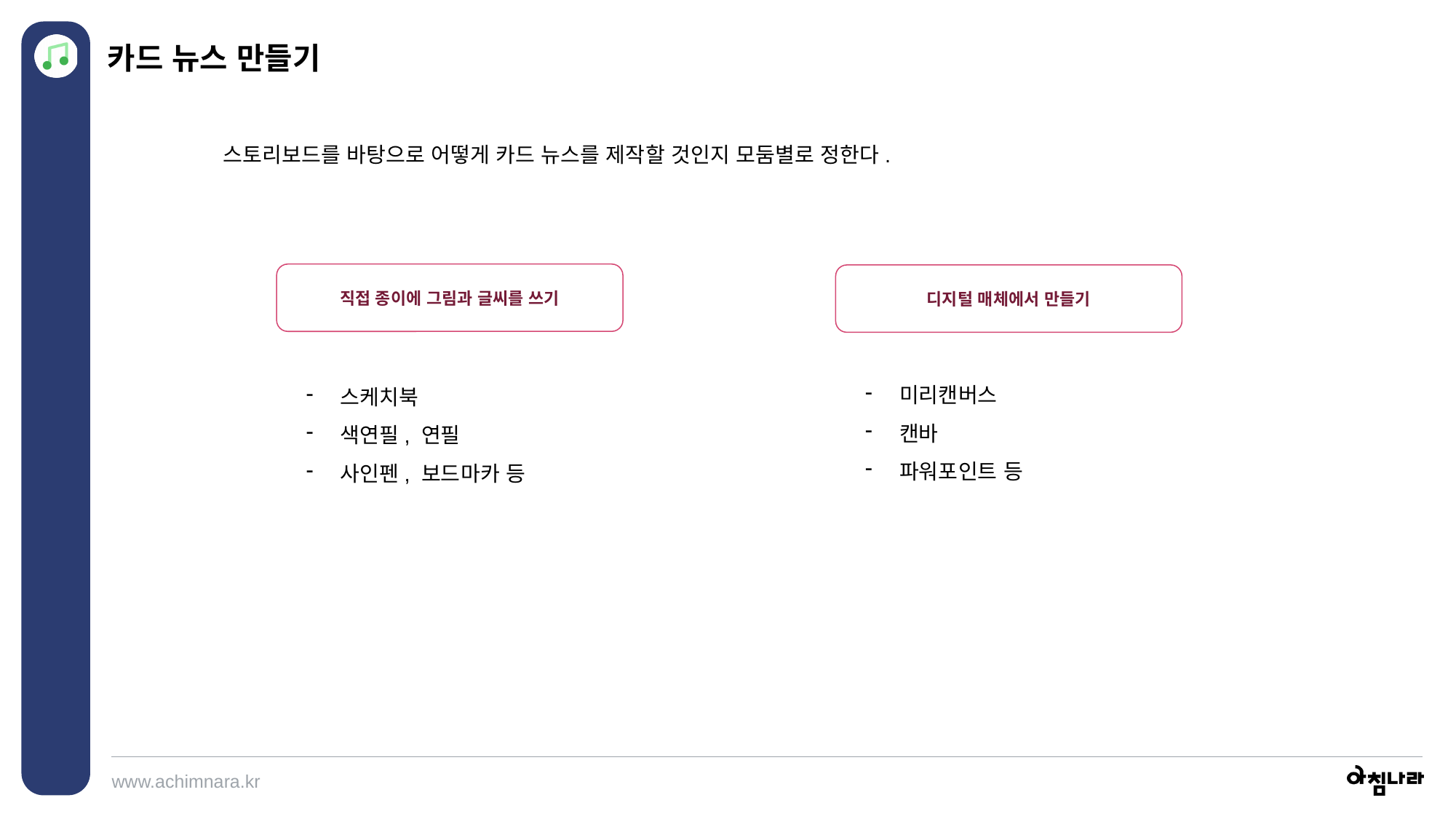

카드 뉴스 만들기
스토리보드를 바탕으로 어떻게 카드 뉴스를 제작할 것인지 모둠별로 정한다.
직접 종이에 그림과 글씨를 쓰기
디지털 매체에서 만들기
미리캔버스
캔바
파워포인트 등
스케치북
색연필, 연필
사인펜, 보드마카 등